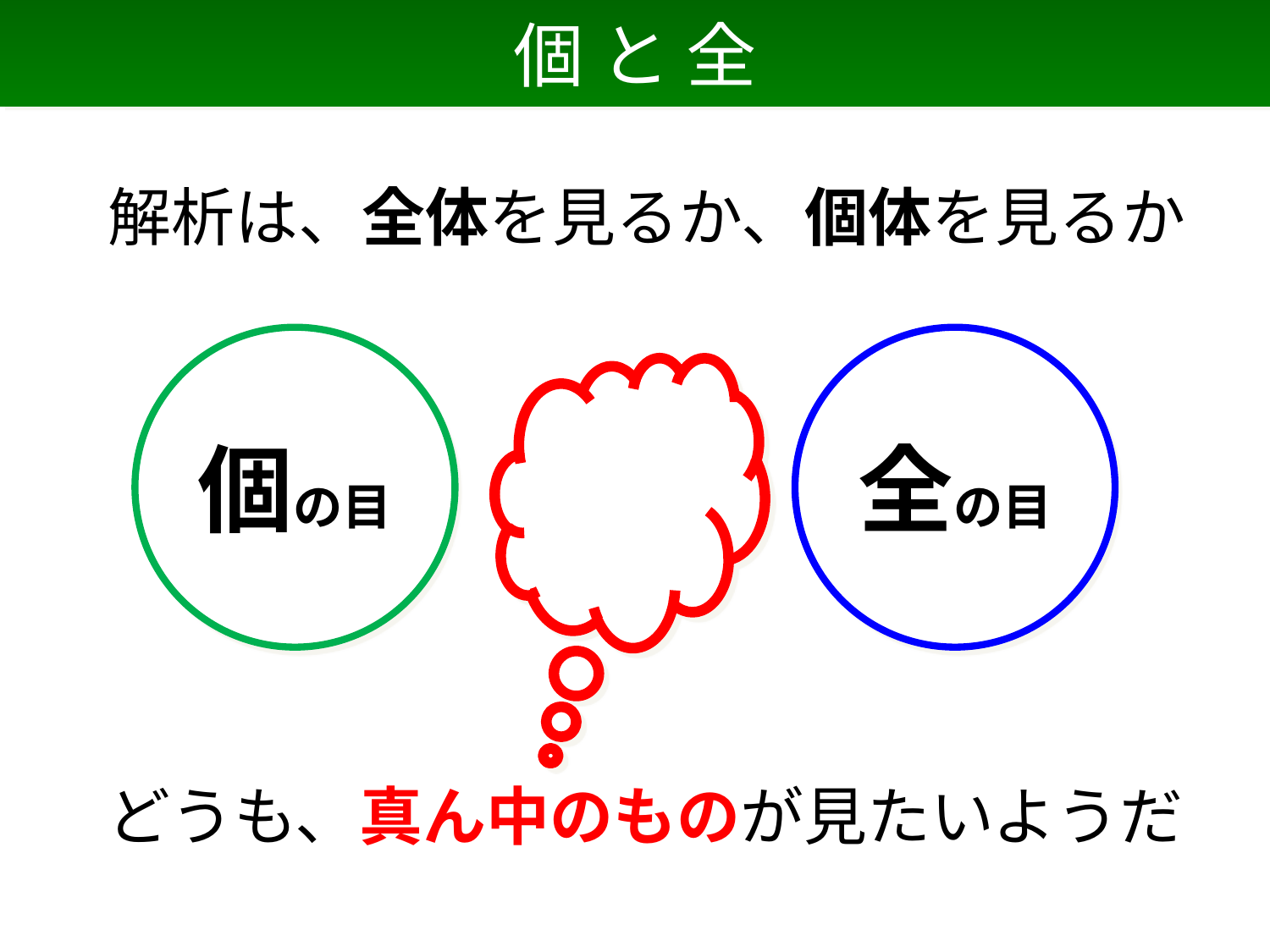

# 個 と 全
解析は、全体を見るか、個体を見るか
個の目
全の目

どうも、真ん中のものが見たいようだ